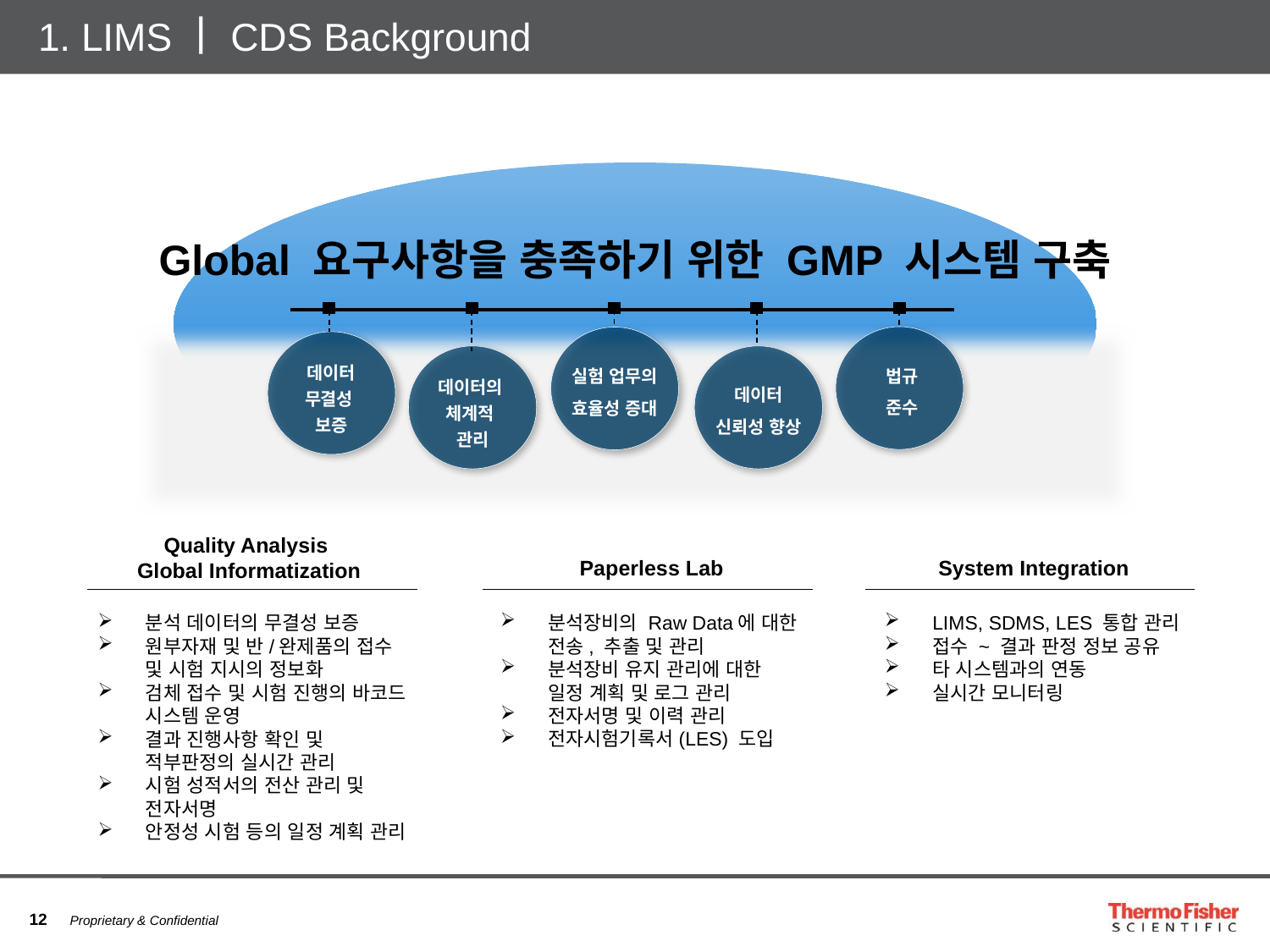

# 1. LIMSㅣCDS Background

Global 요구사항을 충족하기 위한 GMP 시스템 구축

법규
준수
실험 업무의 효율성 증대
데이터
무결성
보증
데이터 신뢰성 향상
데이터의
체계적
관리
Quality Analysis
Global Informatization
분석 데이터의 무결성 보증
원부자재 및 반/완제품의 접수
및 시험 지시의 정보화
검체 접수 및 시험 진행의 바코드
시스템 운영
결과 진행사항 확인 및
적부판정의 실시간 관리
시험 성적서의 전산 관리 및
전자서명
안정성 시험 등의 일정 계획 관리

Paperless Lab
분석장비의 Raw Data에 대한
전송, 추출 및 관리
분석장비 유지 관리에 대한
일정 계획 및 로그 관리
전자서명 및 이력 관리
전자시험기록서(LES) 도입
System Integration
LIMS, SDMS, LES 통합 관리
접수 ~ 결과 판정 정보 공유
타 시스템과의 연동
실시간 모니터링